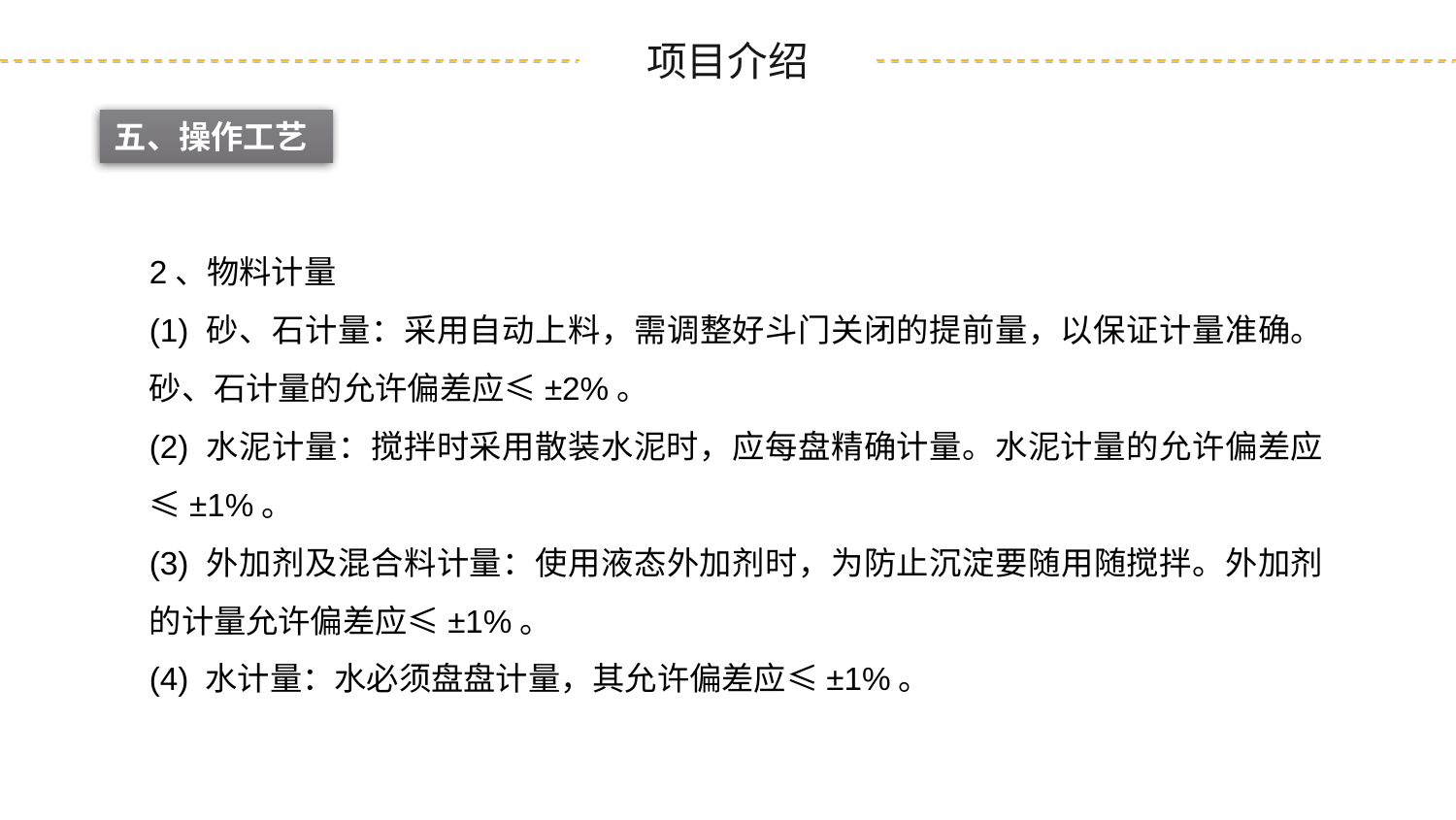

五、操作工艺
2、物料计量
(1) 砂、石计量：采用自动上料，需调整好斗门关闭的提前量，以保证计量准确。砂、石计量的允许偏差应≤±2%。
(2) 水泥计量：搅拌时采用散装水泥时，应每盘精确计量。水泥计量的允许偏差应≤±1%。
(3) 外加剂及混合料计量：使用液态外加剂时，为防止沉淀要随用随搅拌。外加剂的计量允许偏差应≤±1%。
(4) 水计量：水必须盘盘计量，其允许偏差应≤±1%。